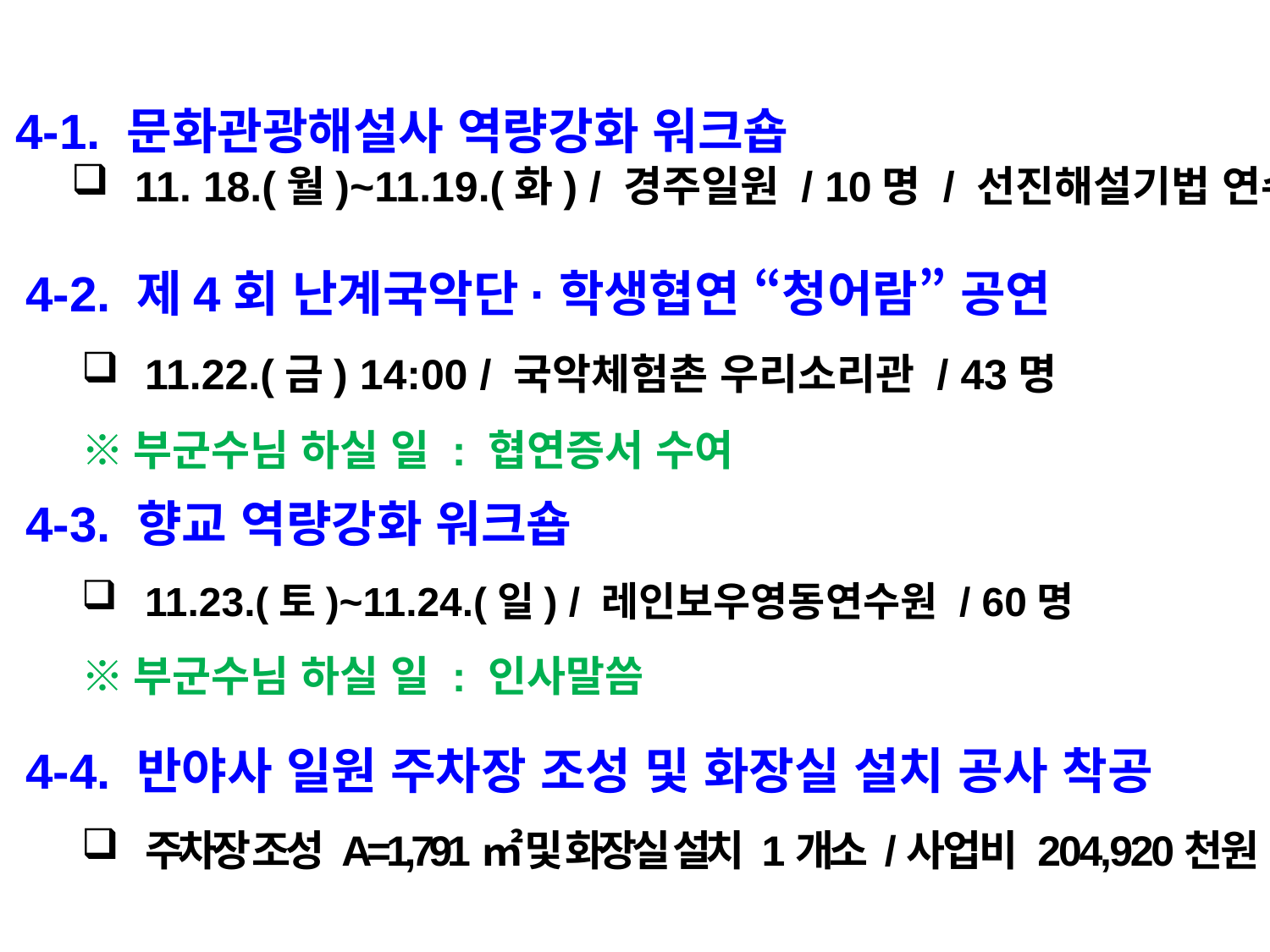

4-1. 문화관광해설사 역량강화 워크숍
11. 18.(월)~11.19.(화) / 경주일원 / 10명 / 선진해설기법 연수

4-2. 제4회 난계국악단·학생협연 “청어람” 공연
11.22.(금) 14:00 / 국악체험촌 우리소리관 / 43명
※부군수님 하실 일 : 협연증서 수여

4-3. 향교 역량강화 워크숍
11.23.(토)~11.24.(일) / 레인보우영동연수원 / 60명
※부군수님 하실 일 : 인사말씀
4-4. 반야사 일원 주차장 조성 및 화장실 설치 공사 착공
주차장 조성 A=1,791㎡ 및 화장실 설치 1개소 /사업비 204,920천원